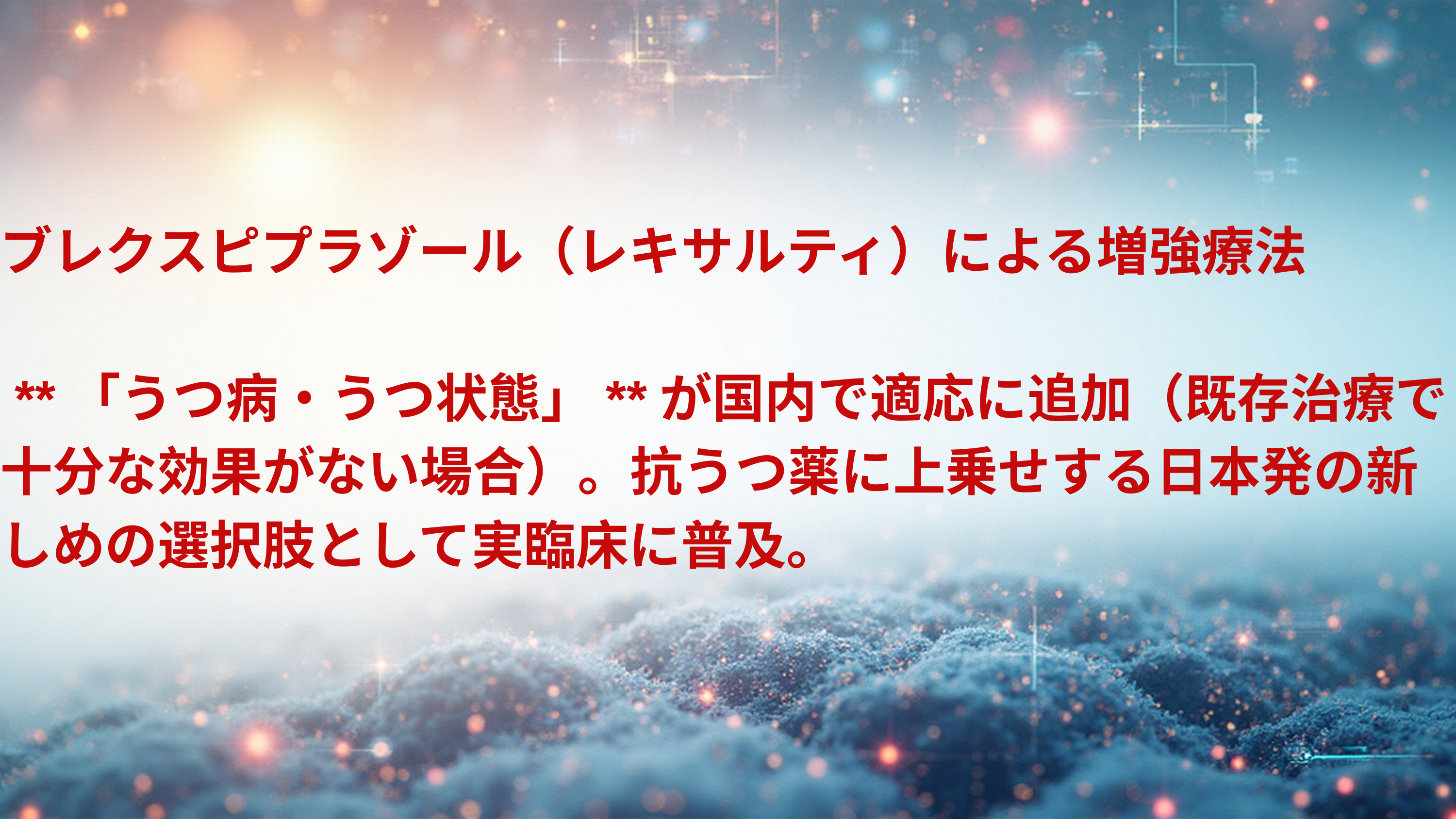

ブレクスピプラゾール（レキサルティ）による増強療法

 **「うつ病・うつ状態」**が国内で適応に追加（既存治療で十分な効果がない場合）。抗うつ薬に上乗せする日本発の新しめの選択肢として実臨床に普及。